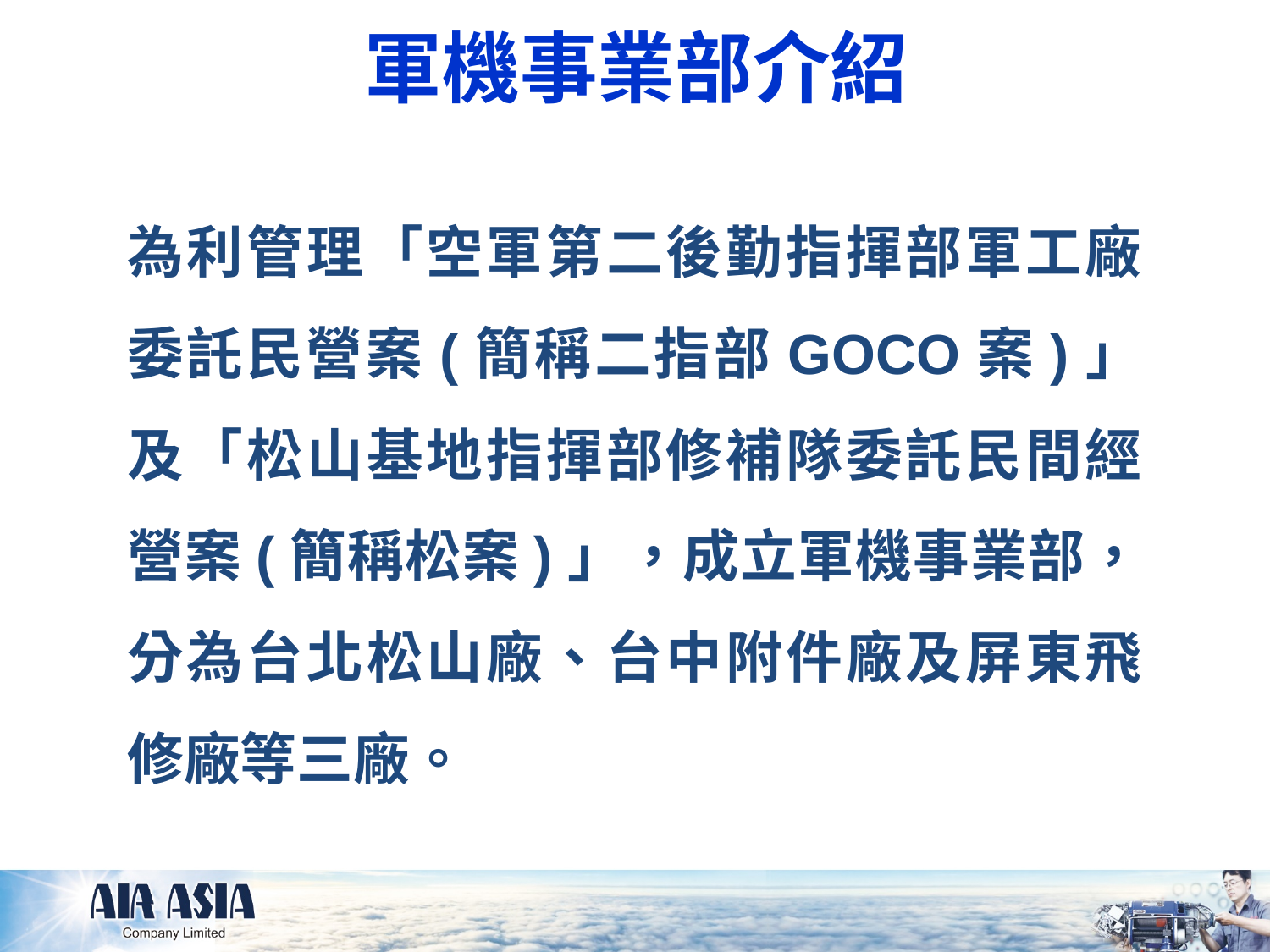

軍機事業部介紹

為利管理「空軍第二後勤指揮部軍工廠委託民營案(簡稱二指部GOCO案)」及「松山基地指揮部修補隊委託民間經營案(簡稱松案)」，成立軍機事業部，分為台北松山廠、台中附件廠及屏東飛修廠等三廠。